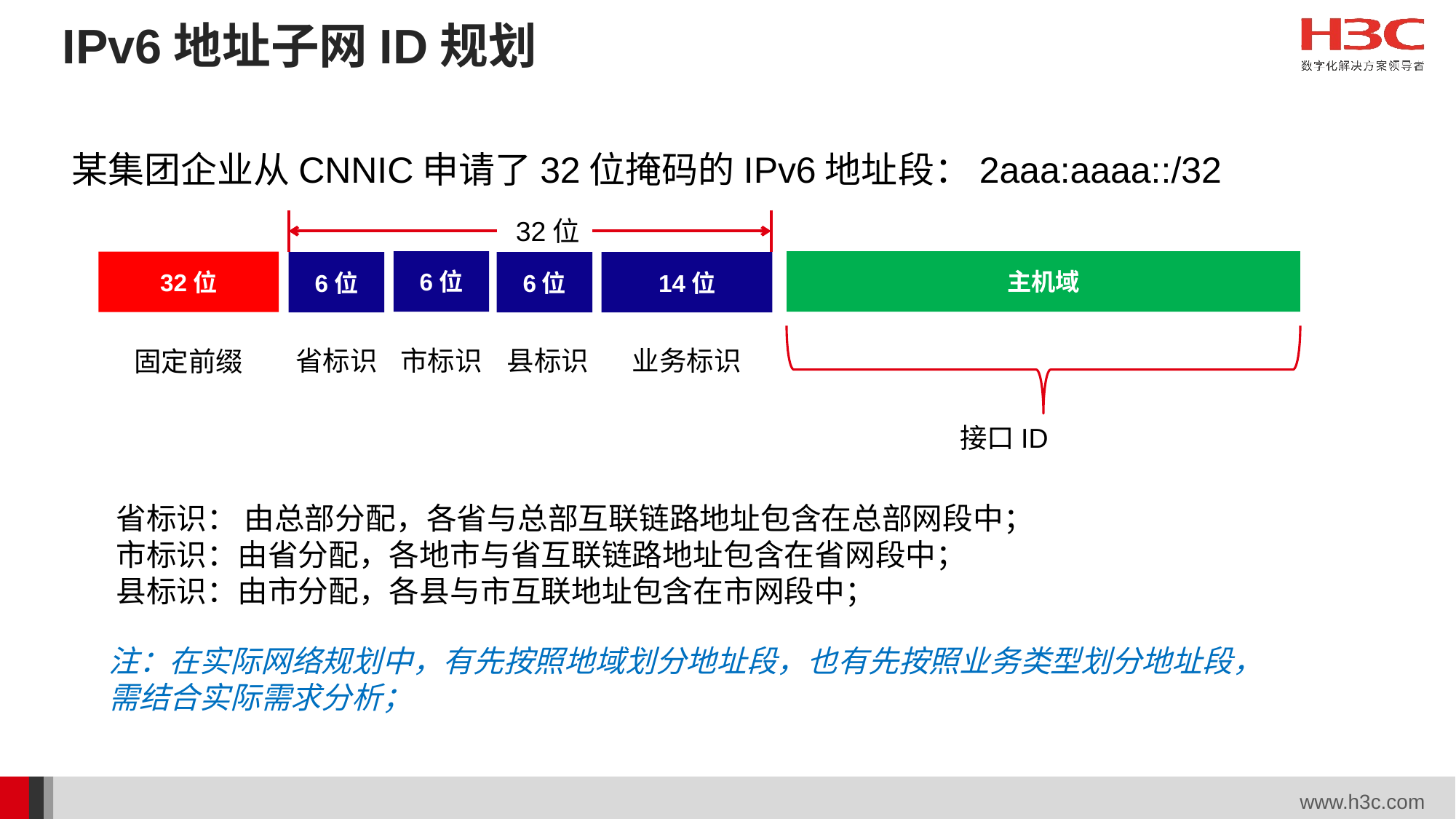

# IPv6地址子网ID规划

某集团企业从CNNIC申请了32位掩码的IPv6地址段：2aaa:aaaa::/32
32位
6位
主机域
32位
6位
6位
14位
省标识
县标识
业务标识
市标识
固定前缀
接口ID
省标识： 由总部分配，各省与总部互联链路地址包含在总部网段中；
市标识：由省分配，各地市与省互联链路地址包含在省网段中；
县标识：由市分配，各县与市互联地址包含在市网段中；
注：在实际网络规划中，有先按照地域划分地址段，也有先按照业务类型划分地址段，需结合实际需求分析；